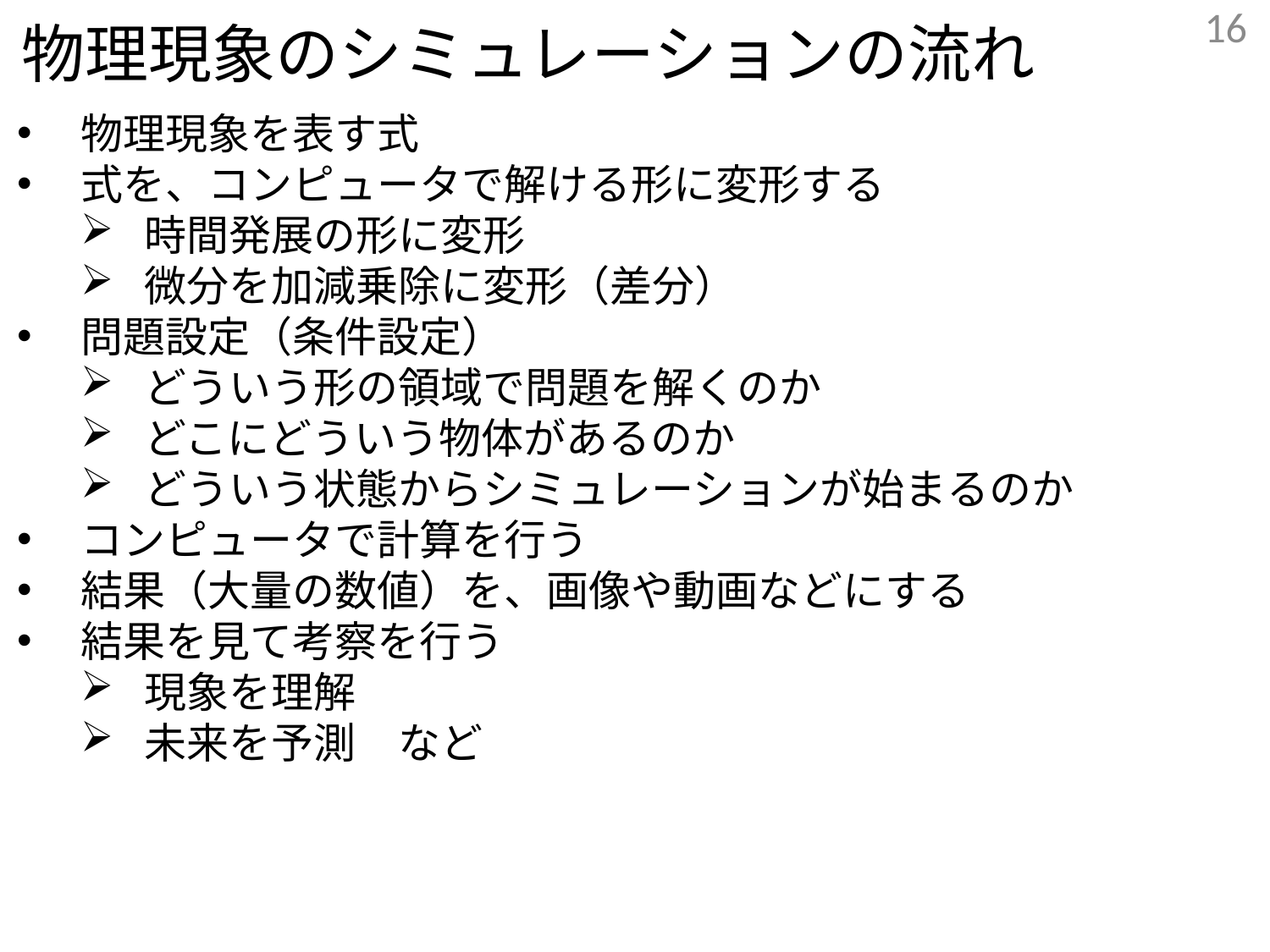

16
物理現象のシミュレーションの流れ
物理現象を表す式
式を、コンピュータで解ける形に変形する
時間発展の形に変形
微分を加減乗除に変形（差分）
問題設定（条件設定）
どういう形の領域で問題を解くのか
どこにどういう物体があるのか
どういう状態からシミュレーションが始まるのか
コンピュータで計算を行う
結果（大量の数値）を、画像や動画などにする
結果を見て考察を行う
現象を理解
未来を予測　など